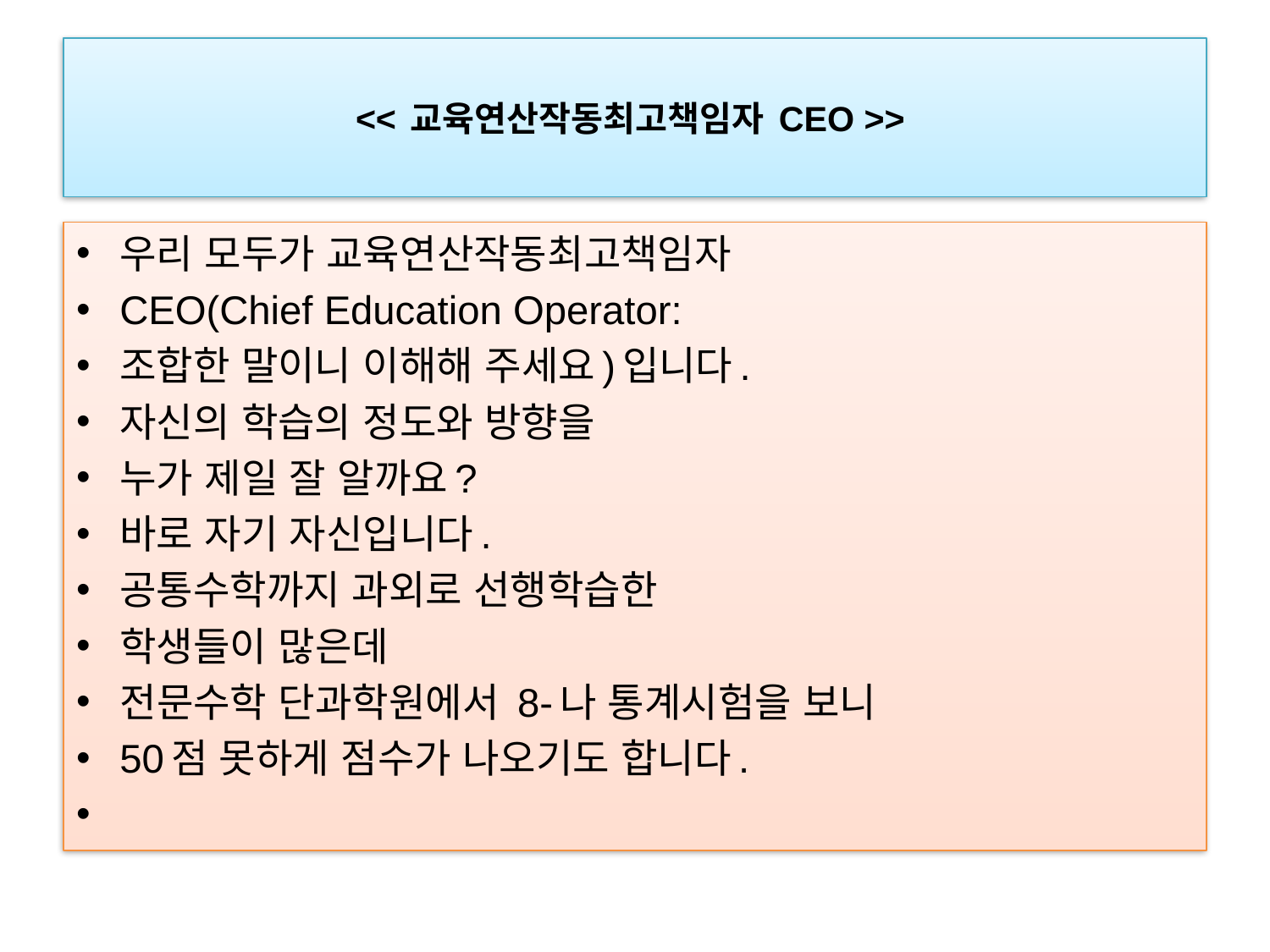

# << 교육연산작동최고책임자 CEO >>
우리 모두가 교육연산작동최고책임자
CEO(Chief Education Operator:
조합한 말이니 이해해 주세요)입니다.
자신의 학습의 정도와 방향을
누가 제일 잘 알까요?
바로 자기 자신입니다.
공통수학까지 과외로 선행학습한
학생들이 많은데
전문수학 단과학원에서 8-나 통계시험을 보니
50점 못하게 점수가 나오기도 합니다.